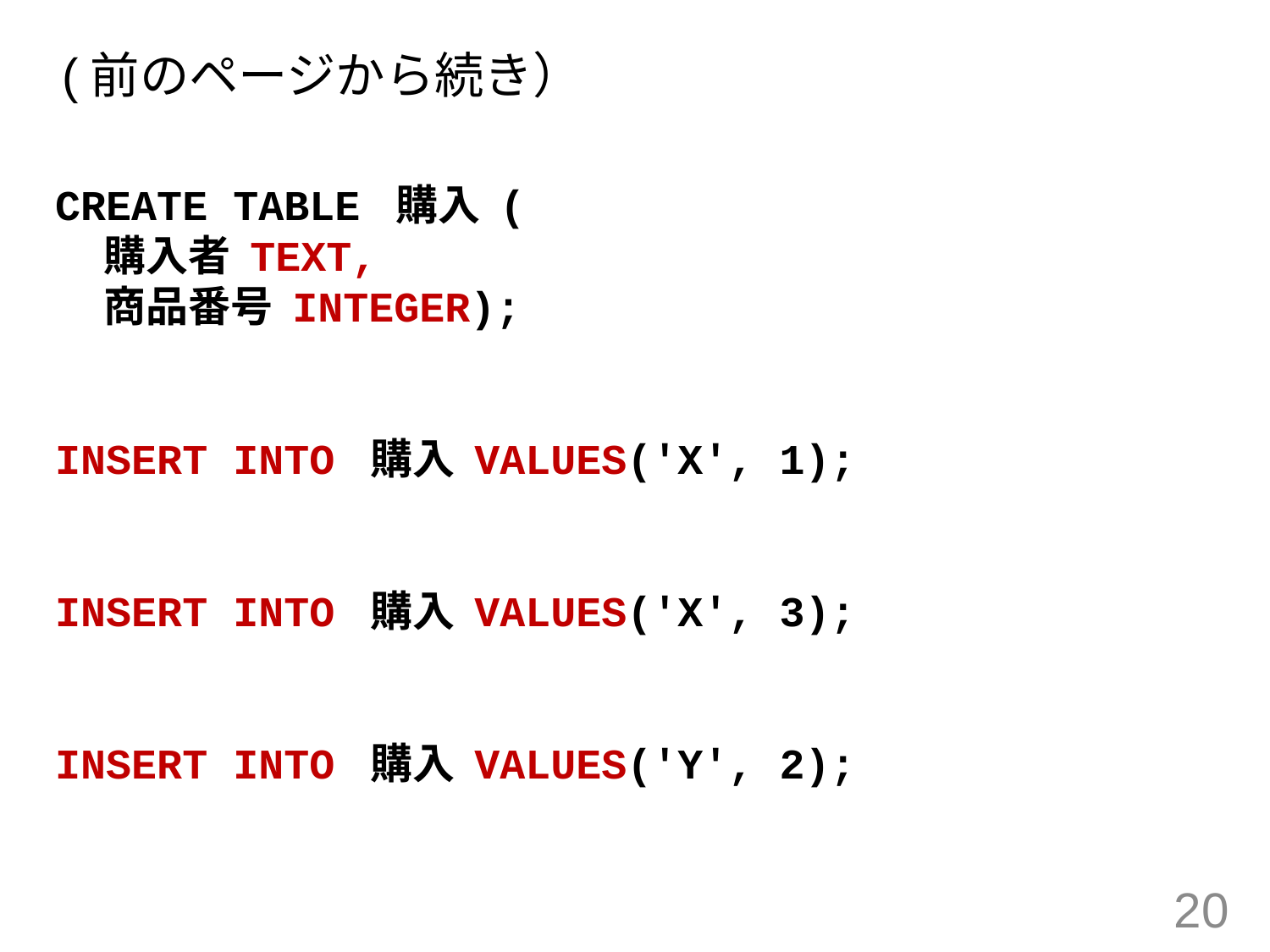

(前のページから続き）

CREATE TABLE 購入 (
    購入者 TEXT,
    商品番号 INTEGER);

INSERT INTO 購入 VALUES('X', 1);

INSERT INTO 購入 VALUES('X', 3);

INSERT INTO 購入 VALUES('Y', 2);

20